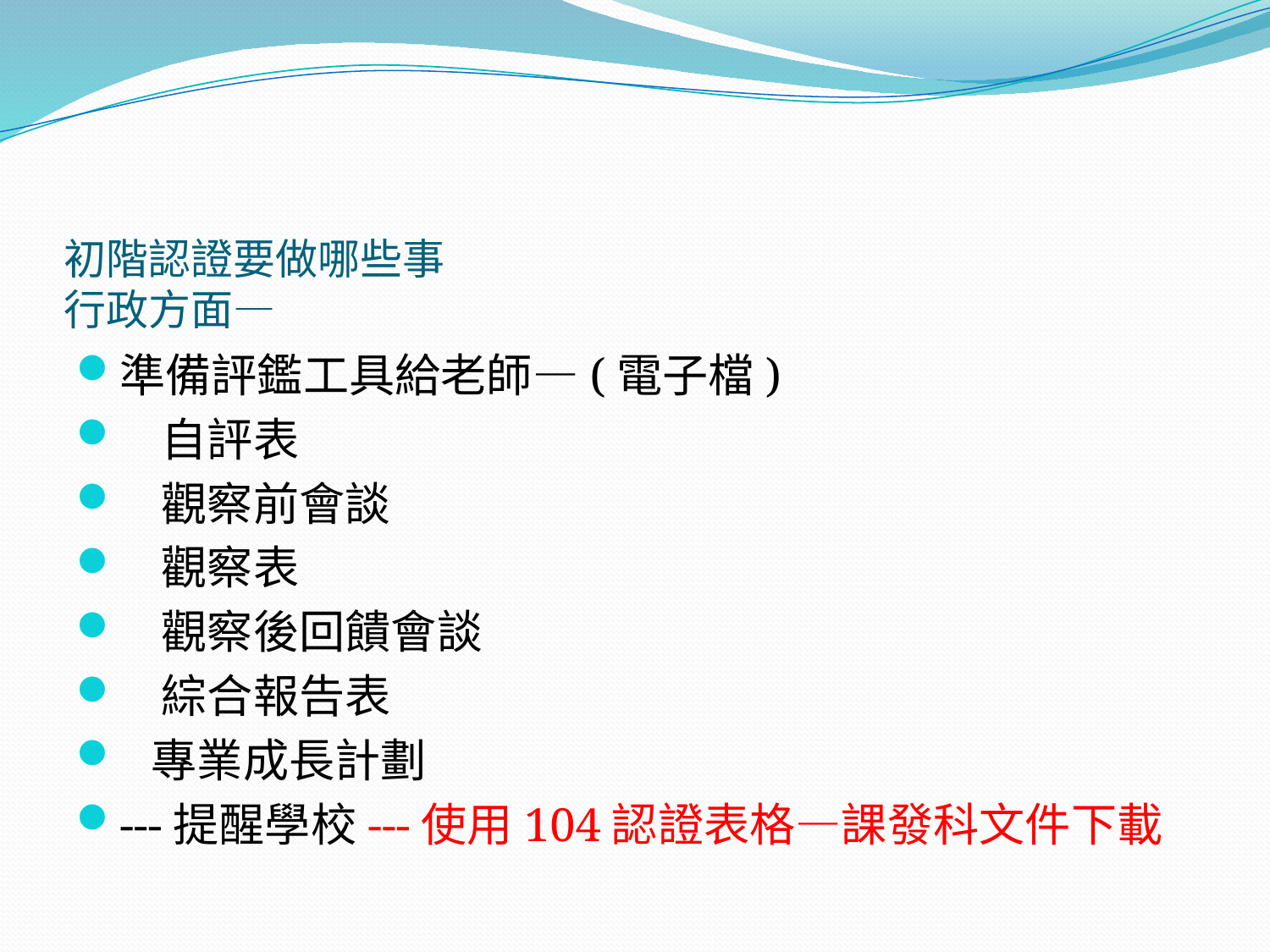

# 初階認證要做哪些事 行政方面—
準備評鑑工具給老師—(電子檔)
   自評表
   觀察前會談
   觀察表
   觀察後回饋會談
   綜合報告表
  專業成長計劃
---提醒學校---使用104認證表格—課發科文件下載